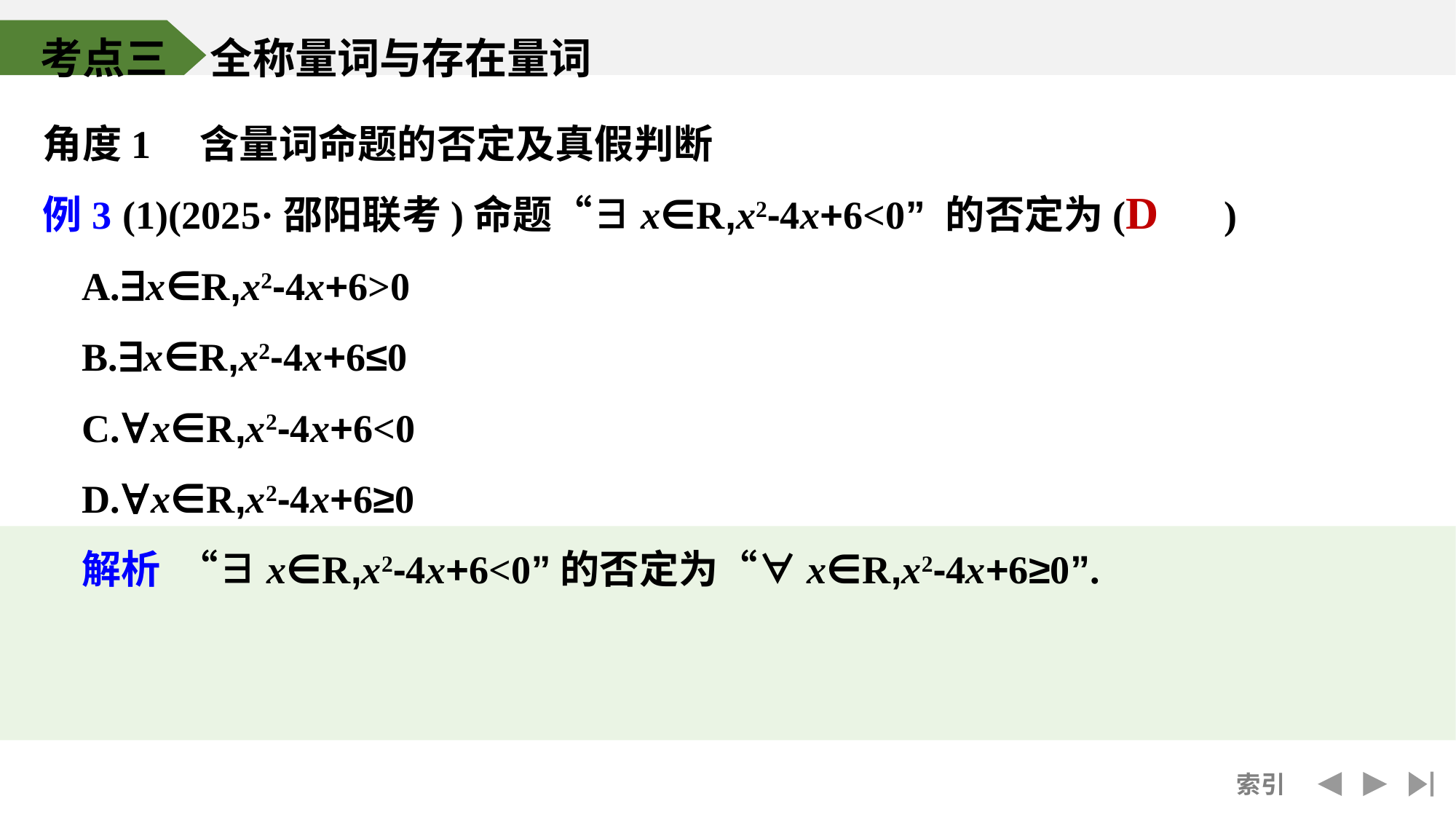

考点三　全称量词与存在量词
角度1　含量词命题的否定及真假判断
例3 (1)(2025·邵阳联考)命题“∃x∈R,x2-4x+6<0” 的否定为(　　)
A.∃x∈R,x2-4x+6>0
B.∃x∈R,x2-4x+6≤0
C.∀x∈R,x2-4x+6<0
D.∀x∈R,x2-4x+6≥0
解析  “∃x∈R,x2-4x+6<0”的否定为“∀x∈R,x2-4x+6≥0”.
D